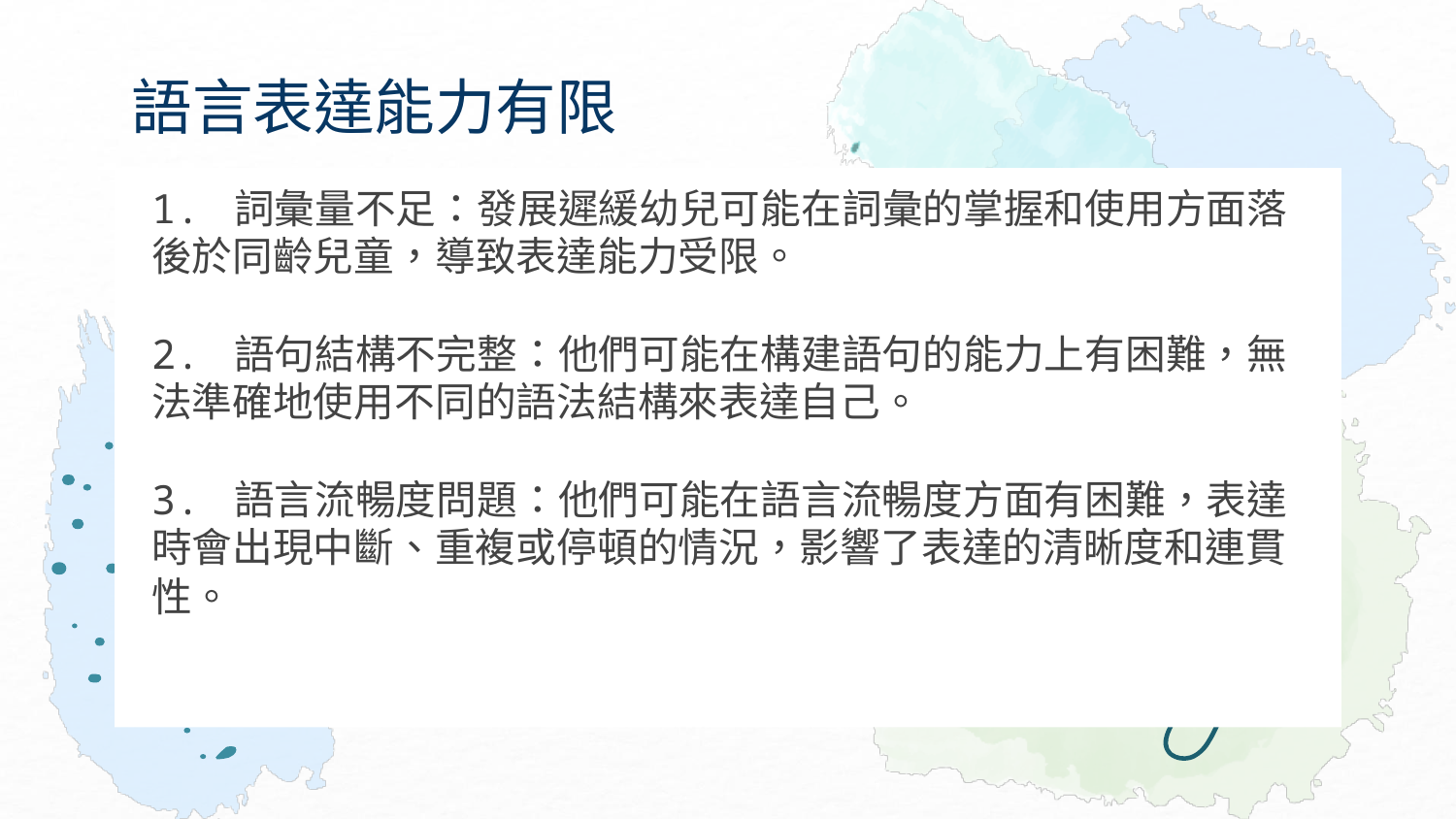

# 語言表達能力有限
1. 詞彙量不足：發展遲緩幼兒可能在詞彙的掌握和使用方面落後於同齡兒童，導致表達能力受限。

2. 語句結構不完整：他們可能在構建語句的能力上有困難，無法準確地使用不同的語法結構來表達自己。

3. 語言流暢度問題：他們可能在語言流暢度方面有困難，表達時會出現中斷、重複或停頓的情況，影響了表達的清晰度和連貫性。